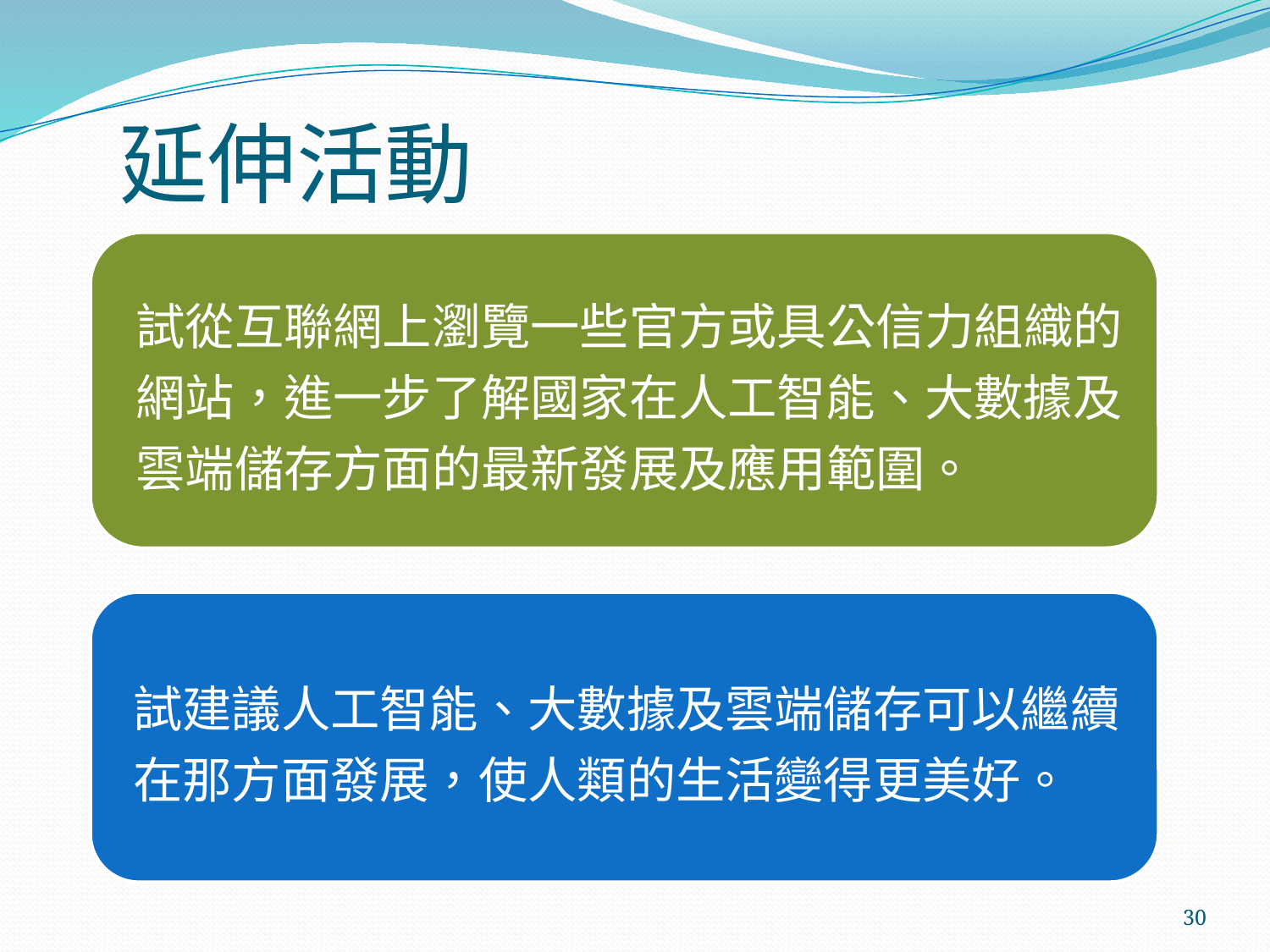

# 延伸活動
試從互聯網上瀏覽一些官方或具公信力組織的網站，進一步了解國家在人工智能、大數據及雲端儲存方面的最新發展及應用範圍。

試建議人工智能、大數據及雲端儲存可以繼續在那方面發展，使人類的生活變得更美好。

30